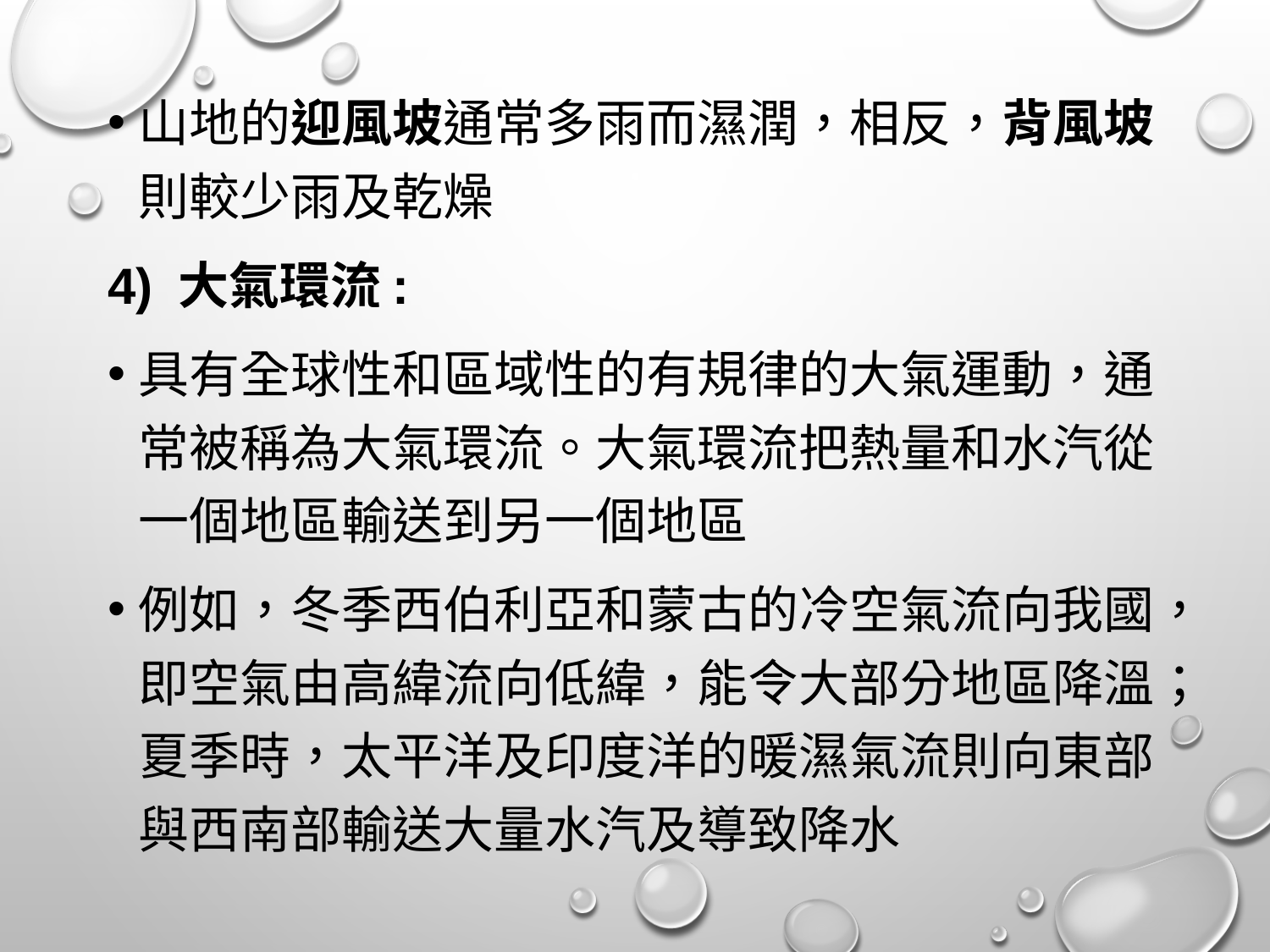

山地的迎風坡通常多雨而濕潤，相反，背風坡則較少雨及乾燥
4) 大氣環流:
具有全球性和區域性的有規律的大氣運動，通常被稱為大氣環流。大氣環流把熱量和水汽從一個地區輸送到另一個地區
例如，冬季西伯利亞和蒙古的冷空氣流向我國，即空氣由高緯流向低緯，能令大部分地區降溫；夏季時，太平洋及印度洋的暖濕氣流則向東部與西南部輸送大量水汽及導致降水